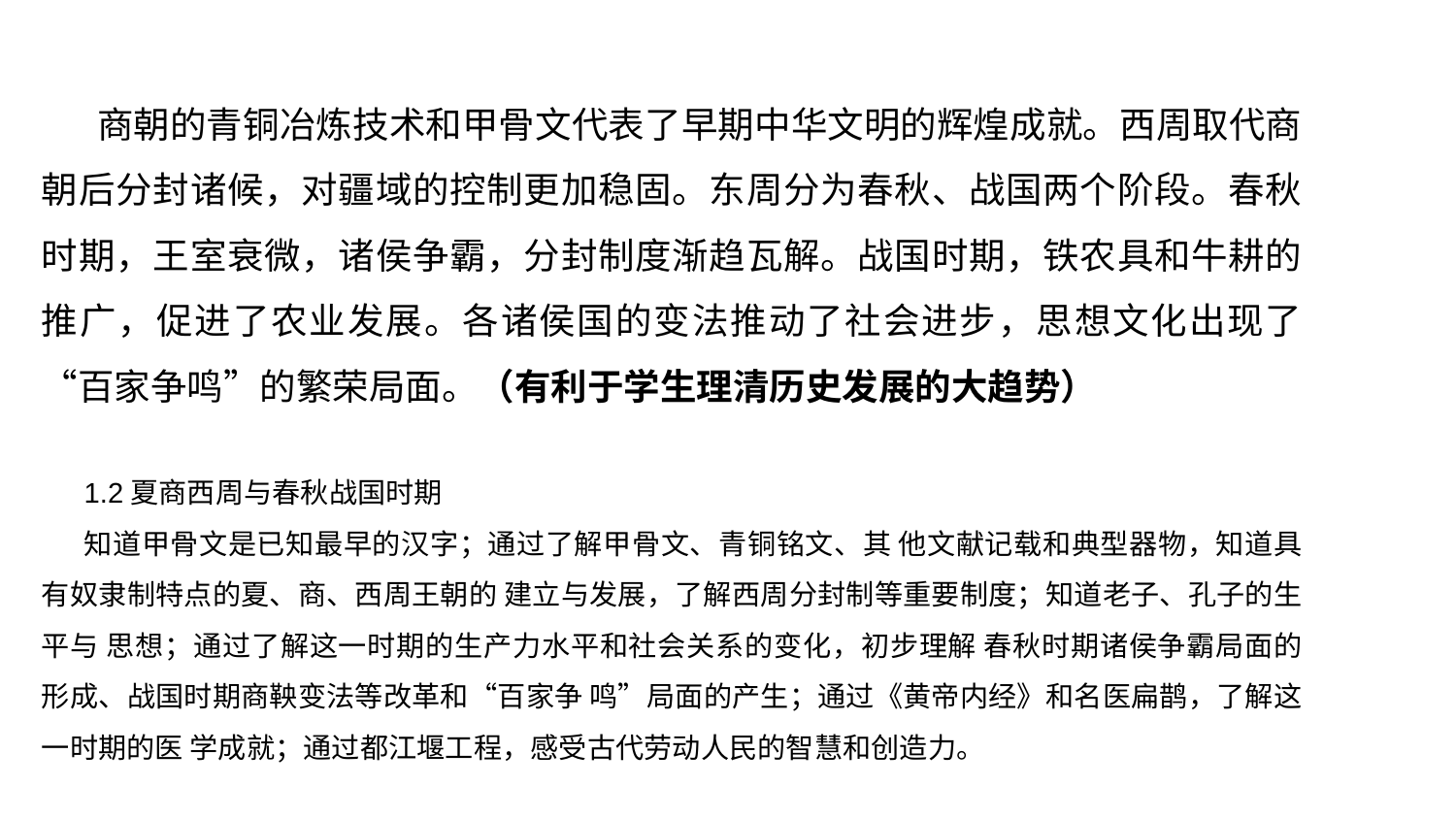

商朝的青铜冶炼技术和甲骨文代表了早期中华文明的辉煌成就。西周取代商朝后分封诸候，对疆域的控制更加稳固。东周分为春秋、战国两个阶段。春秋时期，王室衰微，诸侯争霸，分封制度渐趋瓦解。战国时期，铁农具和牛耕的推广，促进了农业发展。各诸侯国的变法推动了社会进步，思想文化出现了“百家争鸣”的繁荣局面。（有利于学生理清历史发展的大趋势）

1.2夏商西周与春秋战国时期
知道甲骨文是已知最早的汉字；通过了解甲骨文、青铜铭文、其 他文献记载和典型器物，知道具有奴隶制特点的夏、商、西周王朝的 建立与发展，了解西周分封制等重要制度；知道老子、孔子的生平与 思想；通过了解这一时期的生产力水平和社会关系的变化，初步理解 春秋时期诸侯争霸局面的形成、战国时期商鞅变法等改革和“百家争 鸣”局面的产生；通过《黄帝内经》和名医扁鹊，了解这一时期的医 学成就；通过都江堰工程，感受古代劳动人民的智慧和创造力。